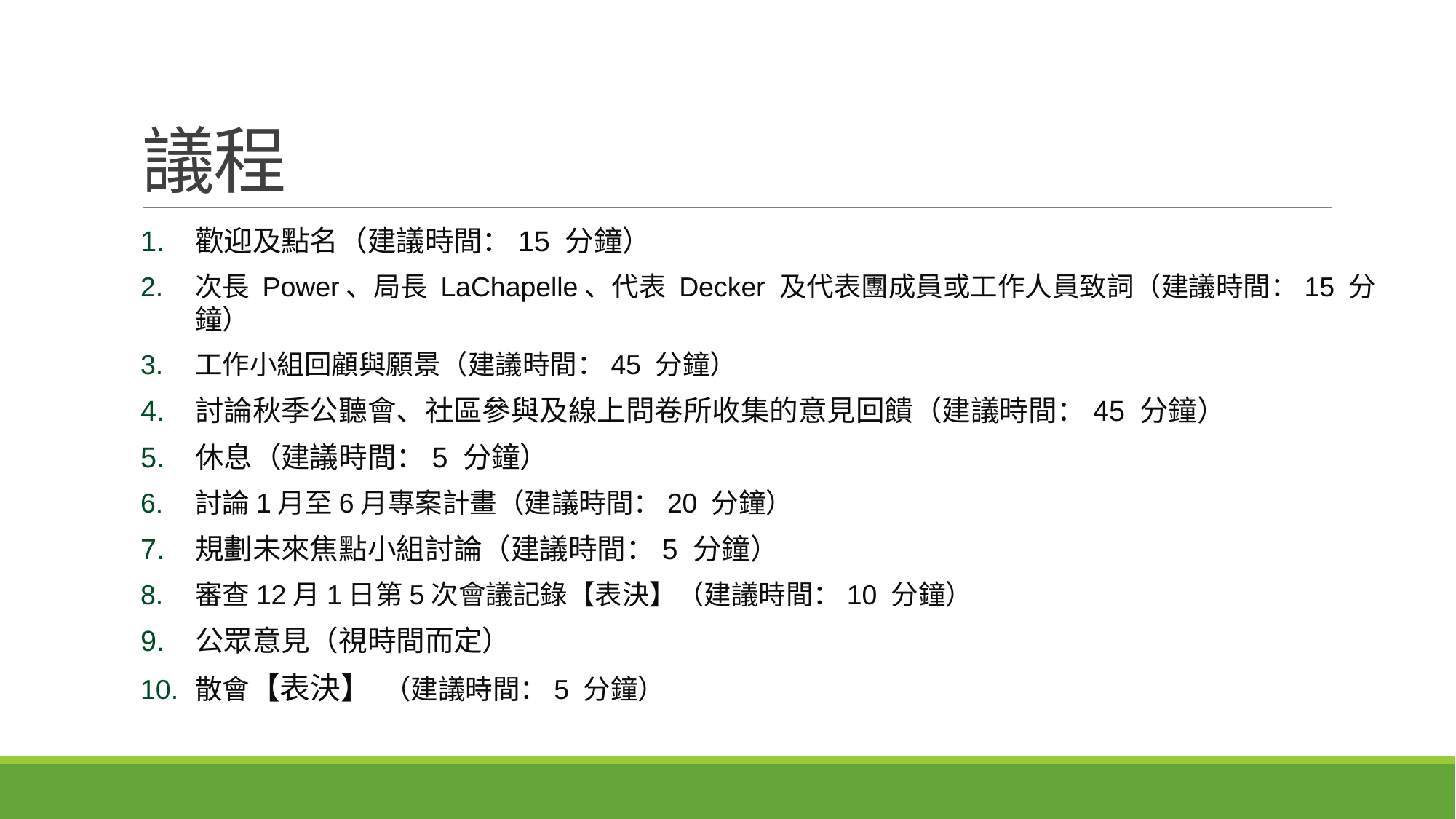

# 議程
歡迎及點名（建議時間：15 分鐘）
次長 Power、局長 LaChapelle、代表 Decker 及代表團成員或工作人員致詞（建議時間：15 分鐘）
工作小組回顧與願景（建議時間：45 分鐘）
討論秋季公聽會、社區參與及線上問卷所收集的意見回饋（建議時間：45 分鐘）
休息（建議時間：5 分鐘）
討論1月至6月專案計畫（建議時間：20 分鐘）
規劃未來焦點小組討論（建議時間：5 分鐘）
審查12月1日第5次會議記錄【表決】（建議時間：10 分鐘）
公眾意見（視時間而定）
散會【表決】  （建議時間：5 分鐘）